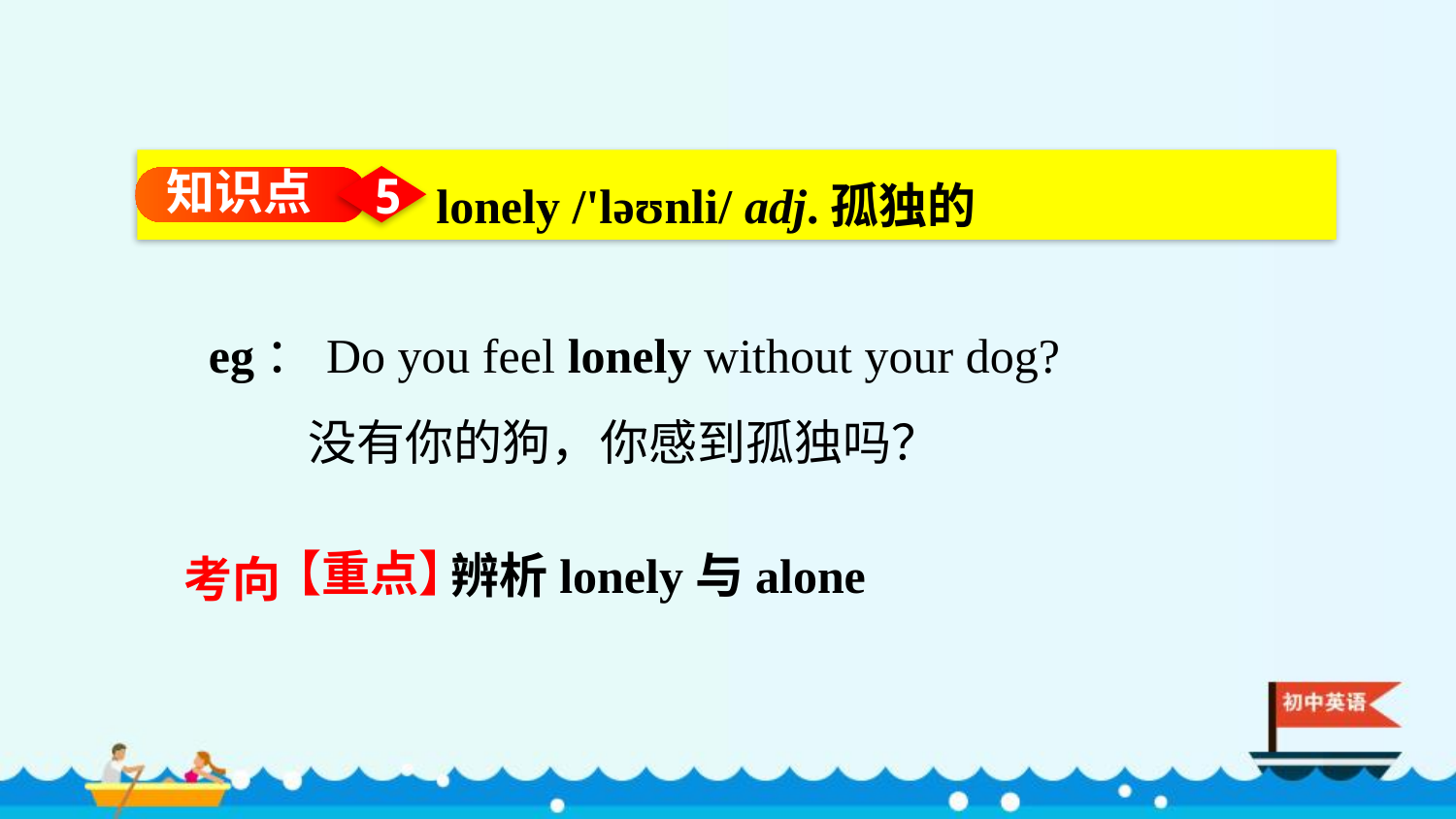

lonely /'ləʊnli/ adj.孤独的
知识点
5

eg：Do you feel lonely without your dog?
没有你的狗，你感到孤独吗？
考向
【重点】
辨析lonely与alone